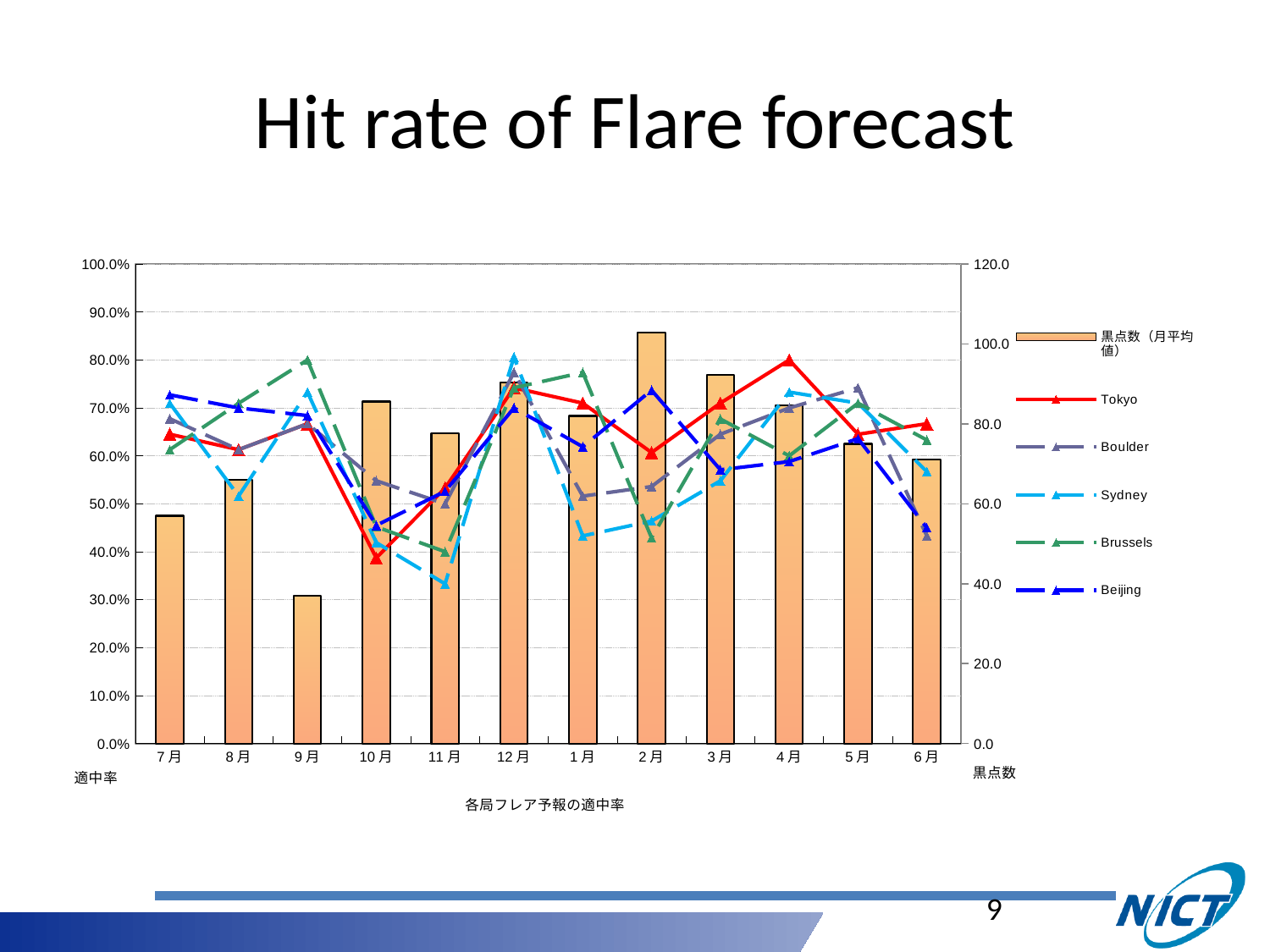

# Hit rate of Flare forecast

### Chart: 各局フレア予報の適中率

| Category | 黒点数（月平均値） | Tokyo | Boulder | Sydney | Brussels | Beijing |
|---|---|---|---|---|---|---|
9